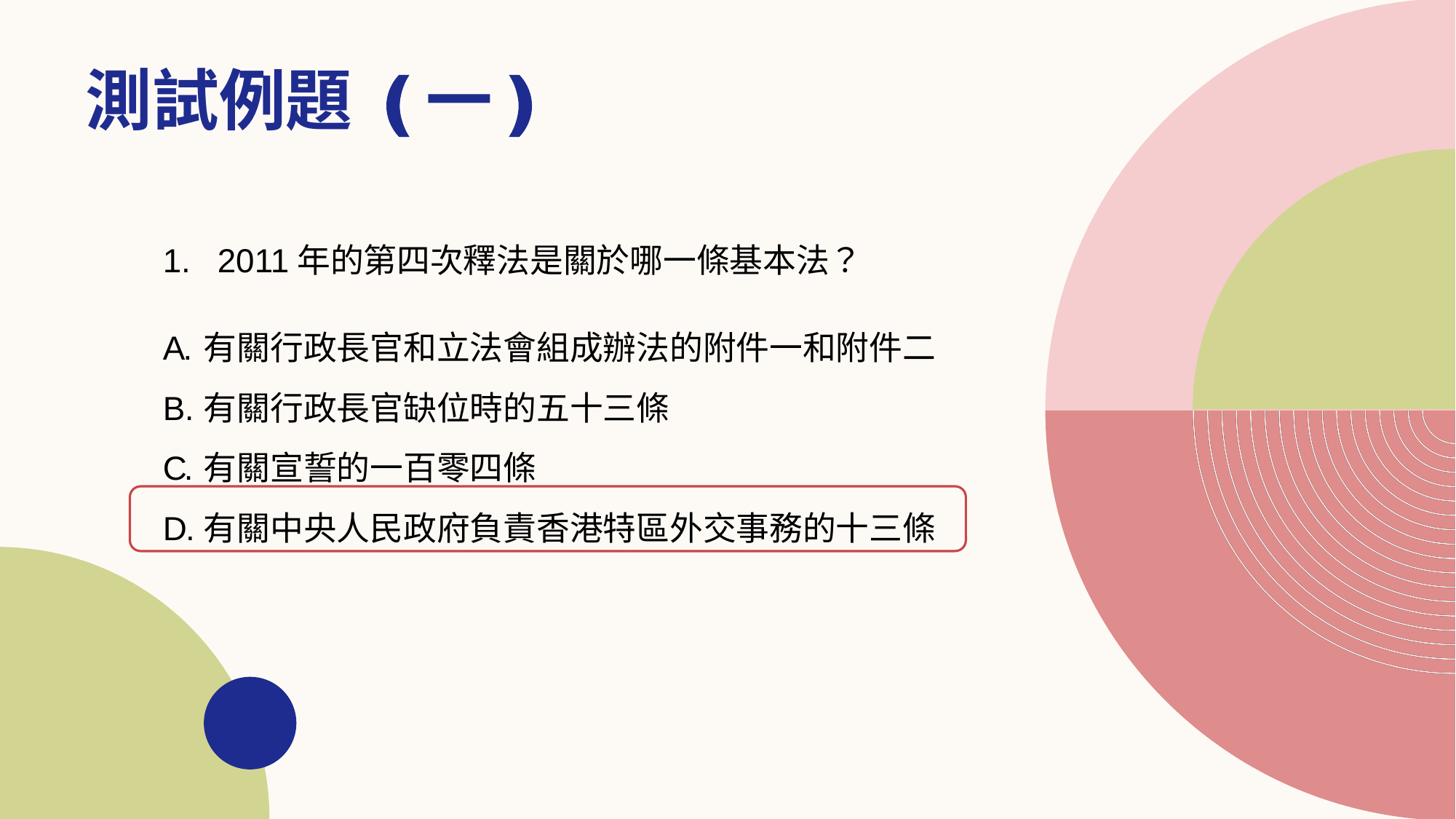

測試例題 (一)
2011年的第四次釋法是關於哪一條基本法？

有關行政長官和立法會組成辦法的附件一和附件二
有關行政長官缺位時的五十三條
有關宣誓的一百零四條
有關中央人民政府負責香港特區外交事務的十三條